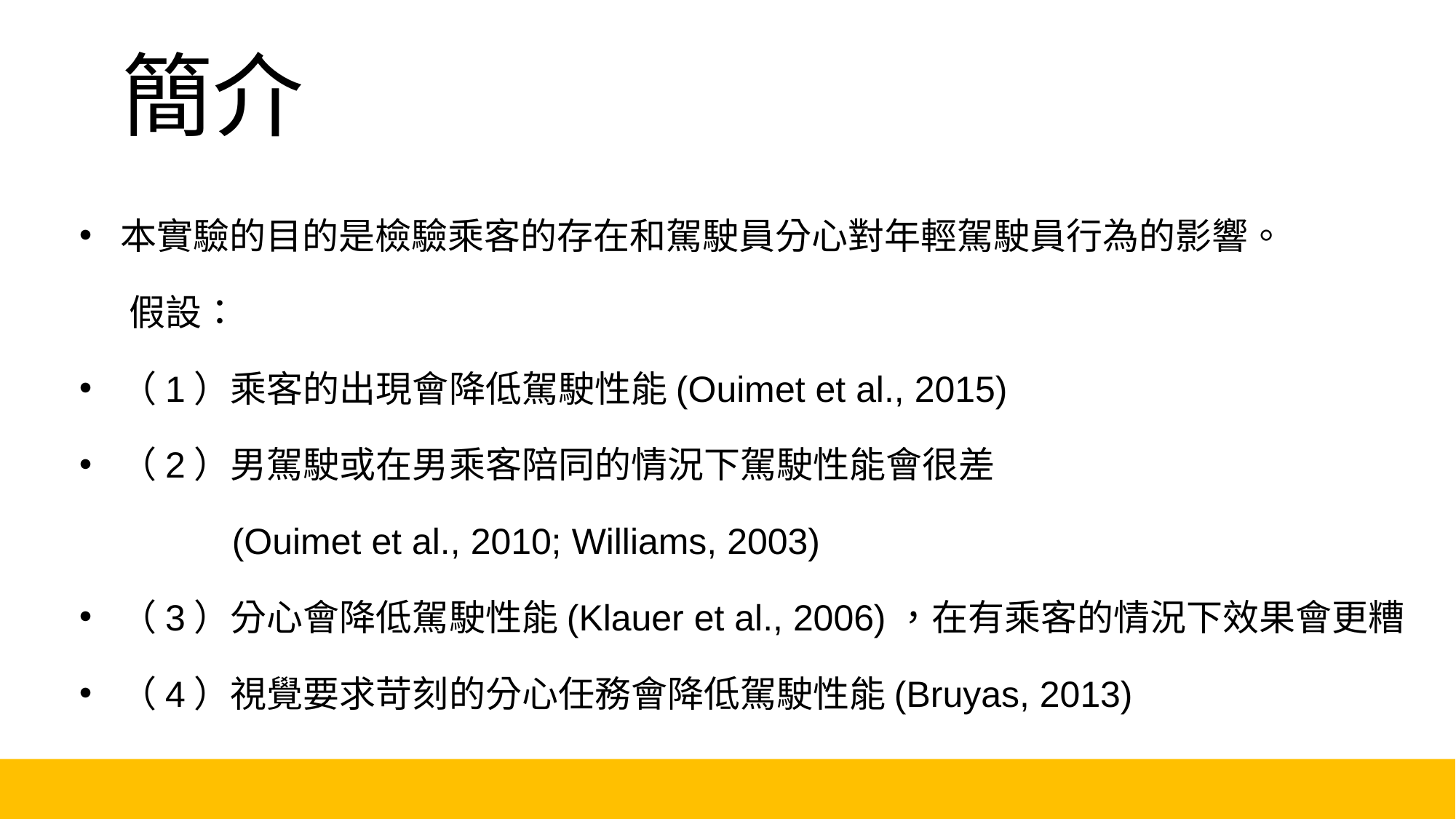

# 簡介
本實驗的目的是檢驗乘客的存在和駕駛員分心對年輕駕駛員行為的影響。
     假設：
（1）乘客的出現會降低駕駛性能(Ouimet et al., 2015)
（2）男駕駛或在男乘客陪同的情況下駕駛性能會很差
               (Ouimet et al., 2010; Williams, 2003)
（3）分心會降低駕駛性能(Klauer et al., 2006)，在有乘客的情況下效果會更糟
（4）視覺要求苛刻的分心任務會降低駕駛性能(Bruyas, 2013)

4